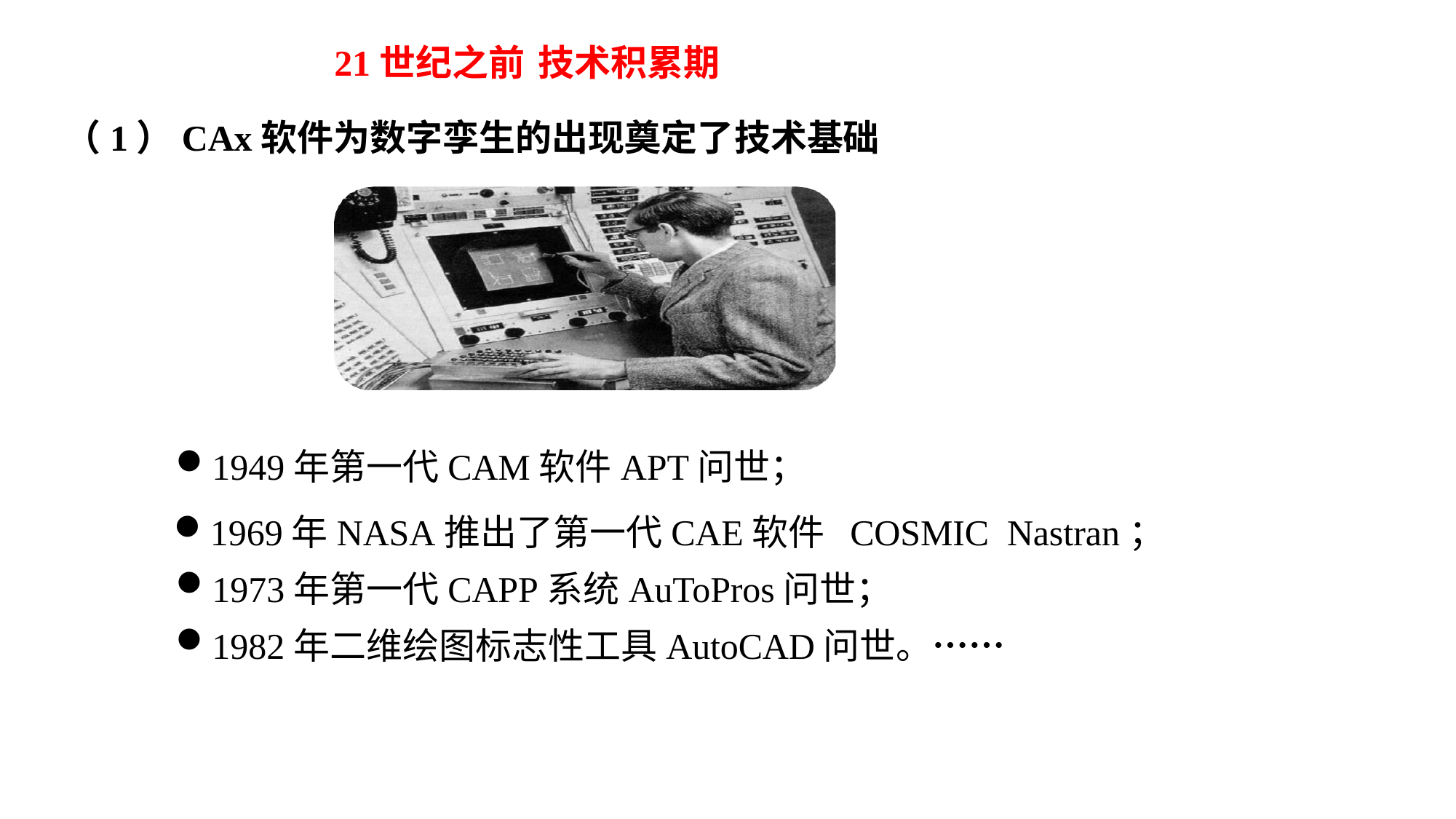

21世纪之前 技术积累期
（1）CAx软件为数字孪生的出现奠定了技术基础

1949年第一代CAM软件APT问世；
1969年NASA推出了第一代CAE软件  COSMIC Nastran；
1973年第一代CAPP系统AuToPros问世；
1982年二维绘图标志性工具AutoCAD问世。……